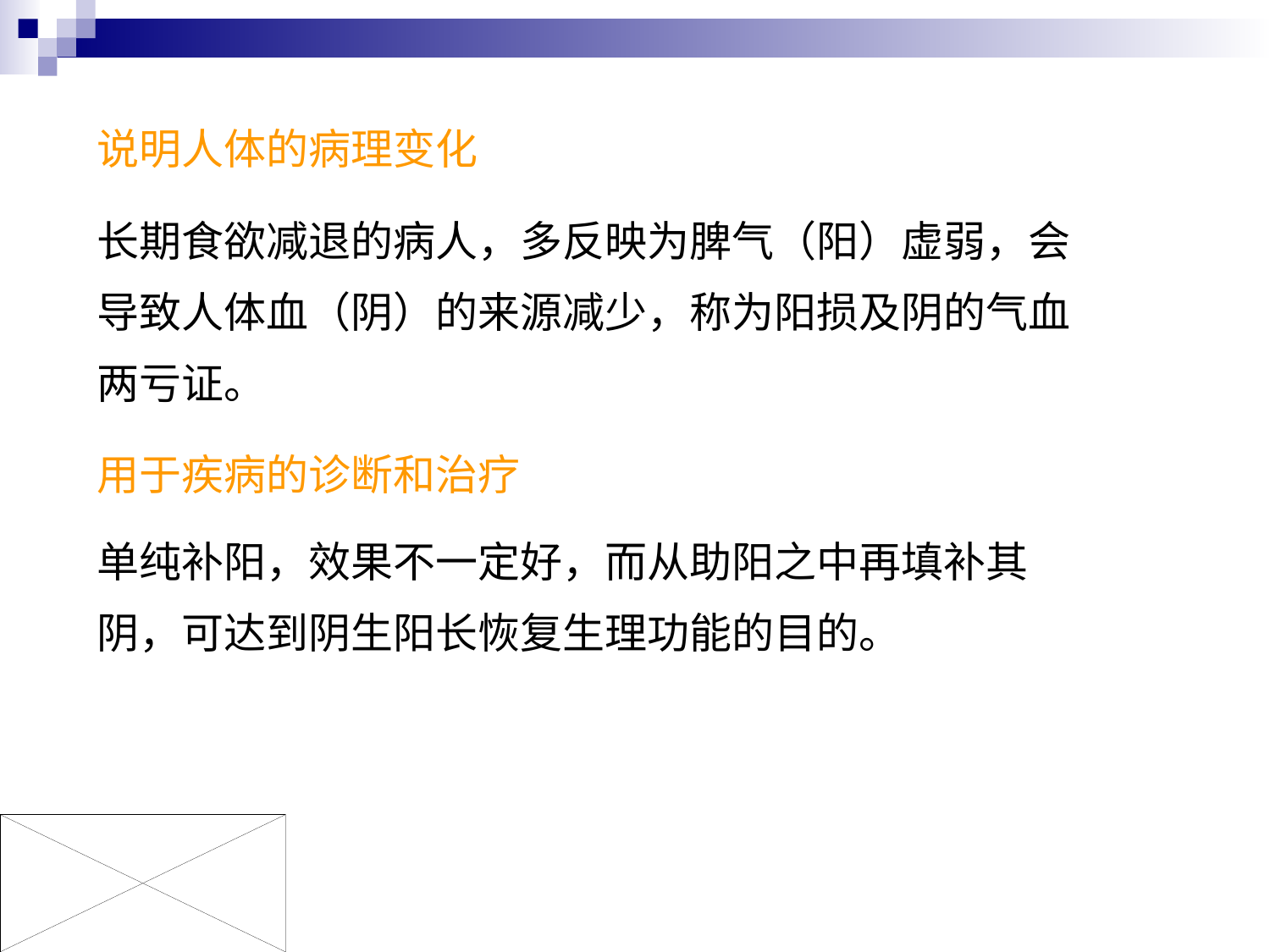

说明人体的病理变化
长期食欲减退的病人，多反映为脾气（阳）虚弱，会导致人体血（阴）的来源减少，称为阳损及阴的气血两亏证。
用于疾病的诊断和治疗
单纯补阳，效果不一定好，而从助阳之中再填补其阴，可达到阴生阳长恢复生理功能的目的。